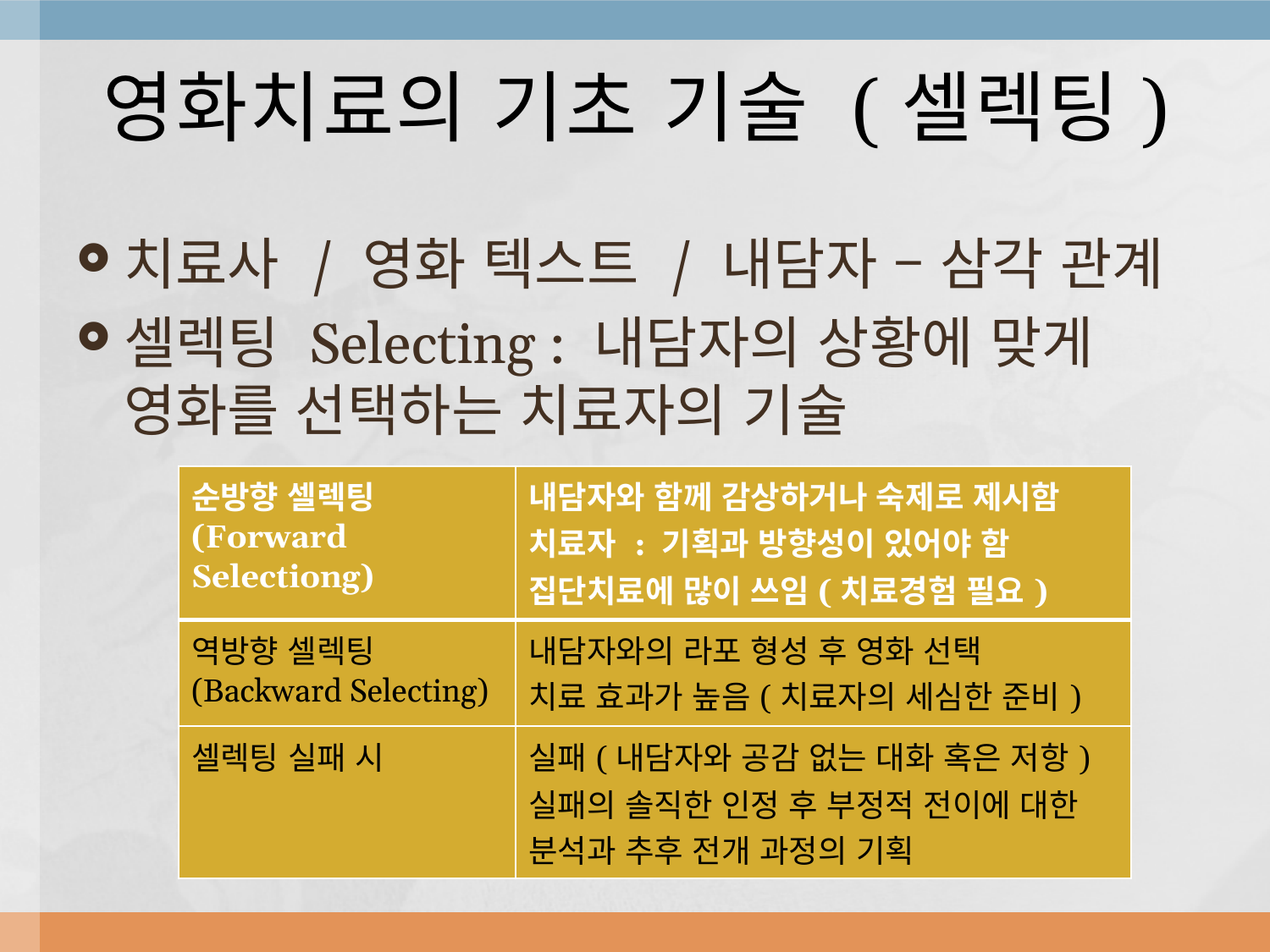

# 영화치료의 기초 기술 (셀렉팅)
치료사 / 영화 텍스트 / 내담자 – 삼각 관계
셀렉팅 Selecting : 내담자의 상황에 맞게 영화를 선택하는 치료자의 기술
| 순방향 셀렉팅 (Forward Selectiong) | 내담자와 함께 감상하거나 숙제로 제시함 치료자 : 기획과 방향성이 있어야 함 집단치료에 많이 쓰임(치료경험 필요) |
| --- | --- |
| 역방향 셀렉팅 (Backward Selecting) | 내담자와의 라포 형성 후 영화 선택 치료 효과가 높음(치료자의 세심한 준비) |
| 셀렉팅 실패 시 | 실패(내담자와 공감 없는 대화 혹은 저항) 실패의 솔직한 인정 후 부정적 전이에 대한 분석과 추후 전개 과정의 기획 |